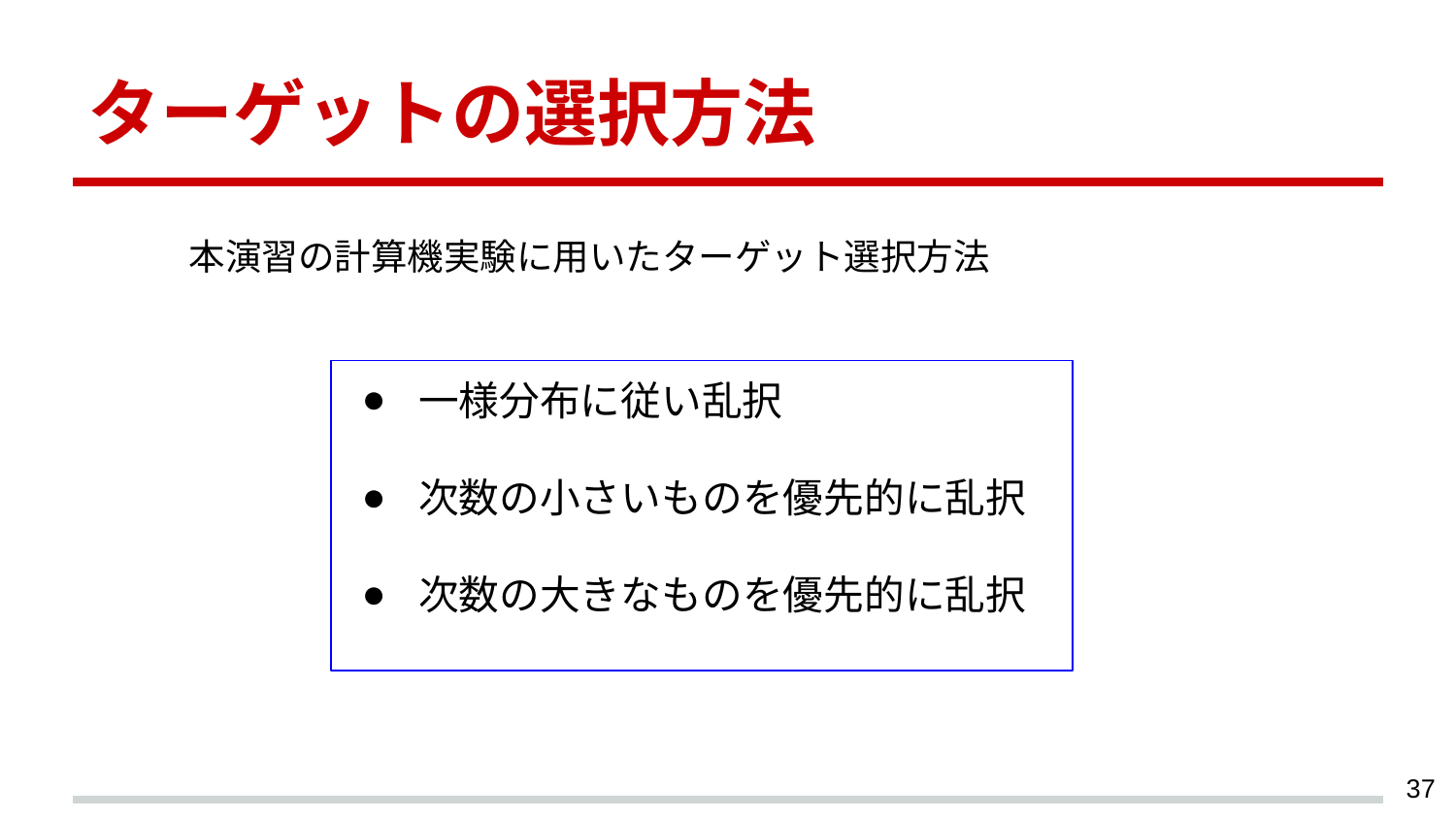

# ターゲットの選択方法
本演習の計算機実験に用いたターゲット選択方法
一様分布に従い乱択

次数の小さいものを優先的に乱択

次数の大きなものを優先的に乱択
37